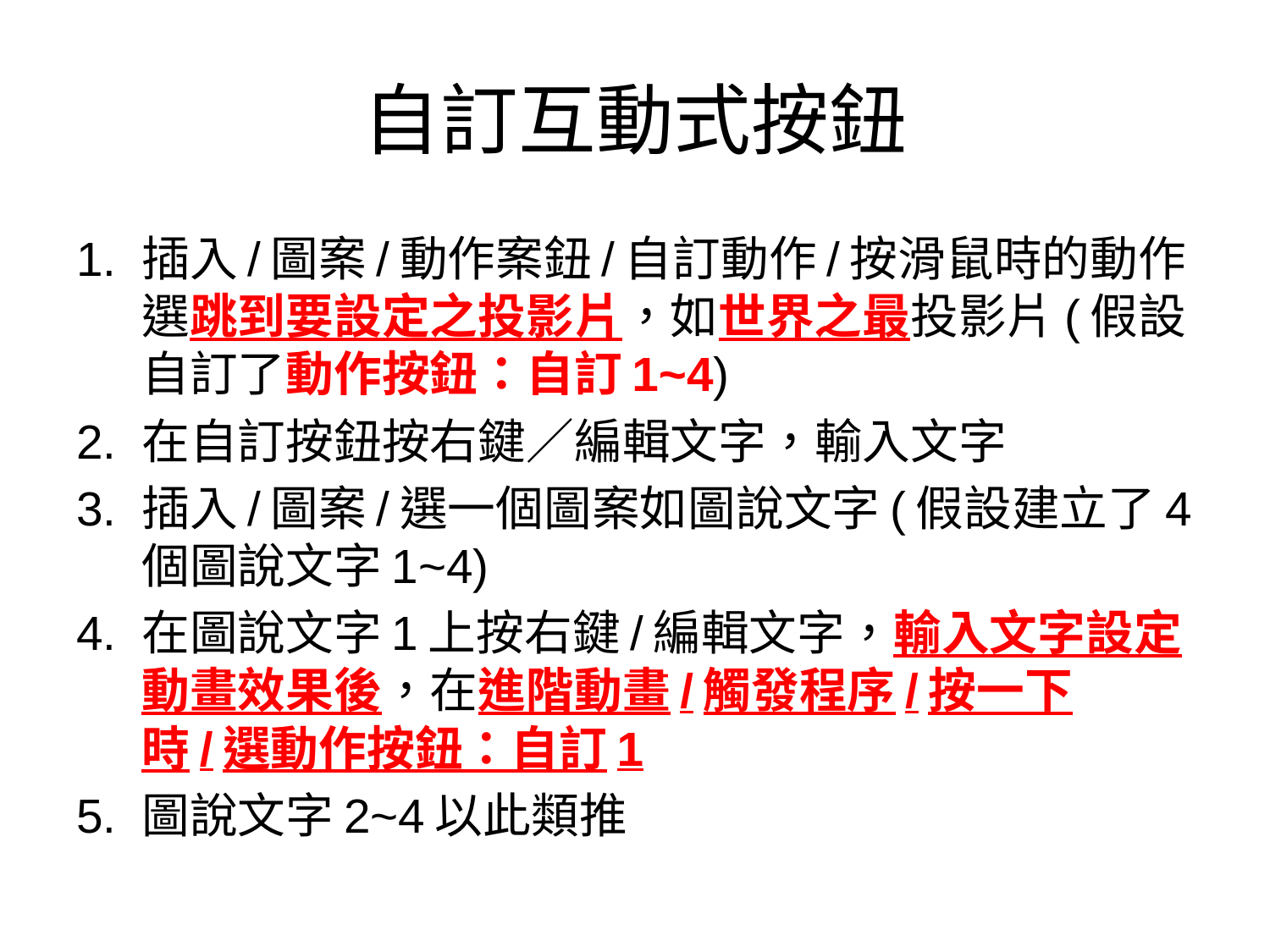

# 自訂互動式按鈕
插入/圖案/動作案鈕/自訂動作/按滑鼠時的動作選跳到要設定之投影片，如世界之最投影片(假設自訂了動作按鈕：自訂1~4)
在自訂按鈕按右鍵／編輯文字，輸入文字
插入/圖案/選一個圖案如圖說文字(假設建立了4個圖說文字1~4)
在圖說文字1上按右鍵/編輯文字，輸入文字設定動畫效果後，在進階動畫/觸發程序/按一下時/選動作按鈕：自訂1
圖說文字2~4以此類推